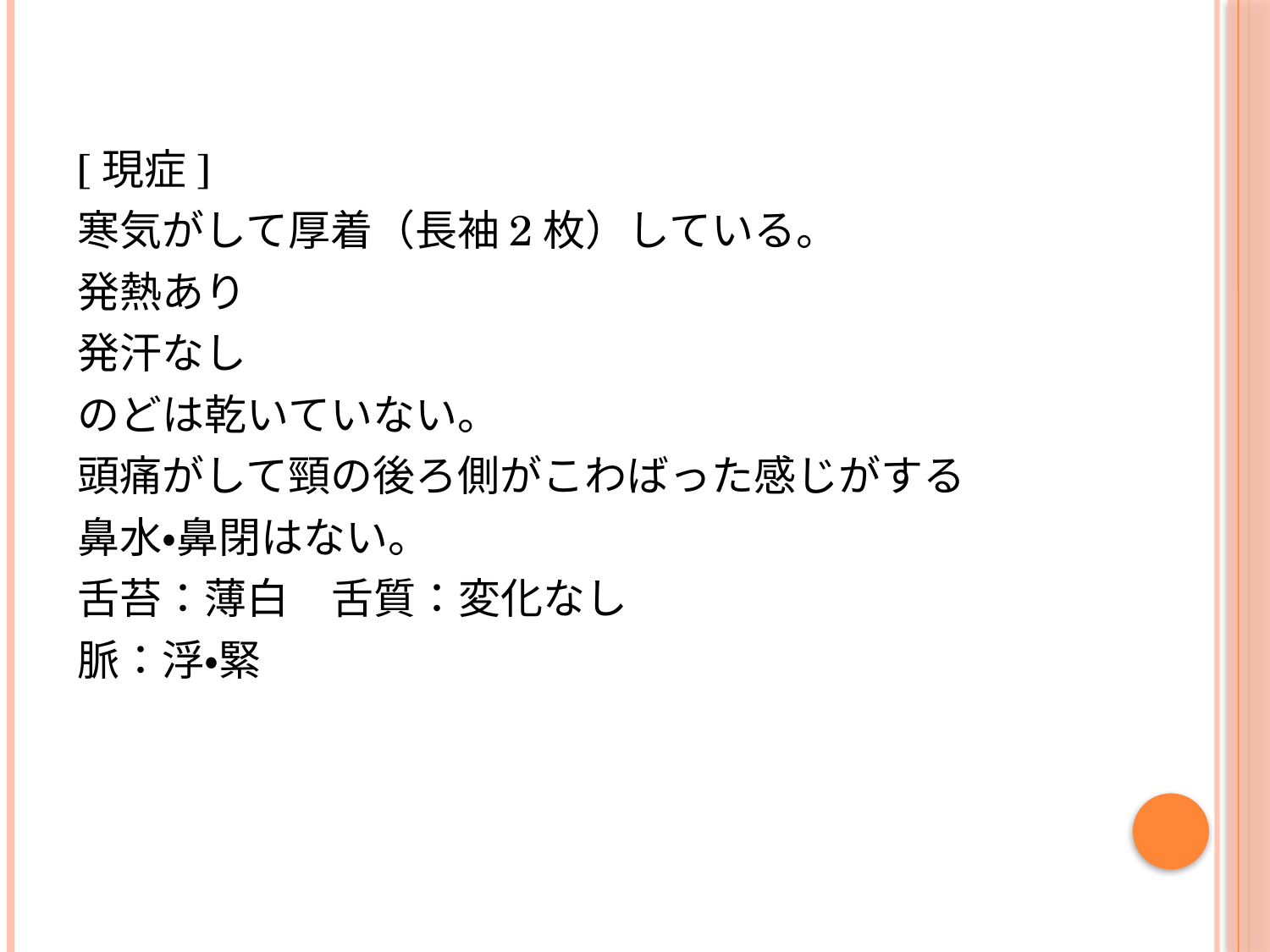

[現症]
寒気がして厚着（長袖2枚）している。
発熱あり
発汗なし
のどは乾いていない。
頭痛がして頸の後ろ側がこわばった感じがする
鼻水・鼻閉はない。
舌苔：薄白　舌質：変化なし
脈：浮・緊